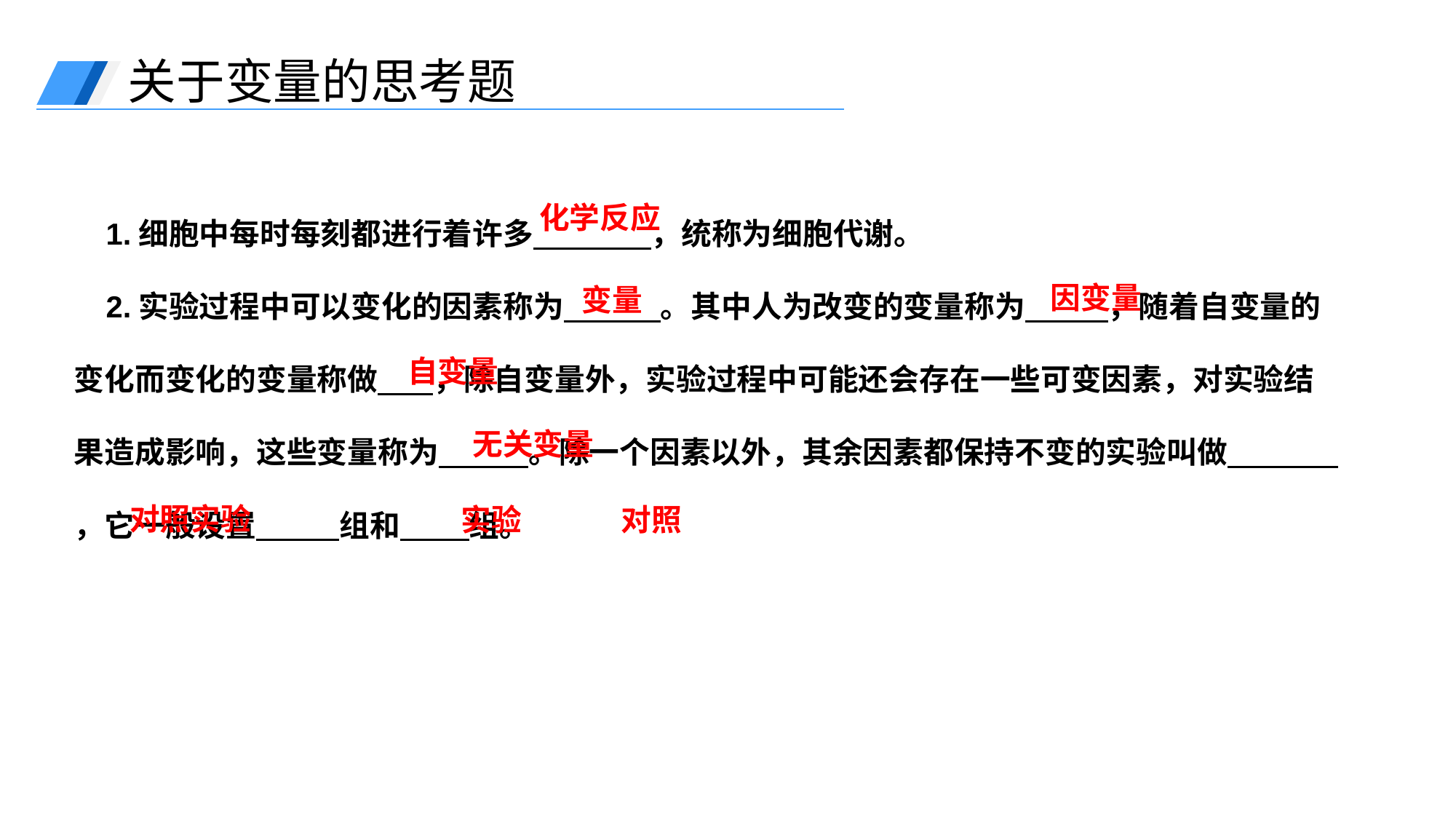

关于变量的思考题
1.细胞中每时每刻都进行着许多                 ，统称为细胞代谢。
2.实验过程中可以变化的因素称为              。其中人为改变的变量称为            ，随着自变量的变化而变化的变量称做        ，除自变量外，实验过程中可能还会存在一些可变因素，对实验结果造成影响，这些变量称为             。除一个因素以外，其余因素都保持不变的实验叫做                 ，它一般设置            组和          组。
化学反应
因变量
变量
自变量
无关变量
对照实验
实验
对照